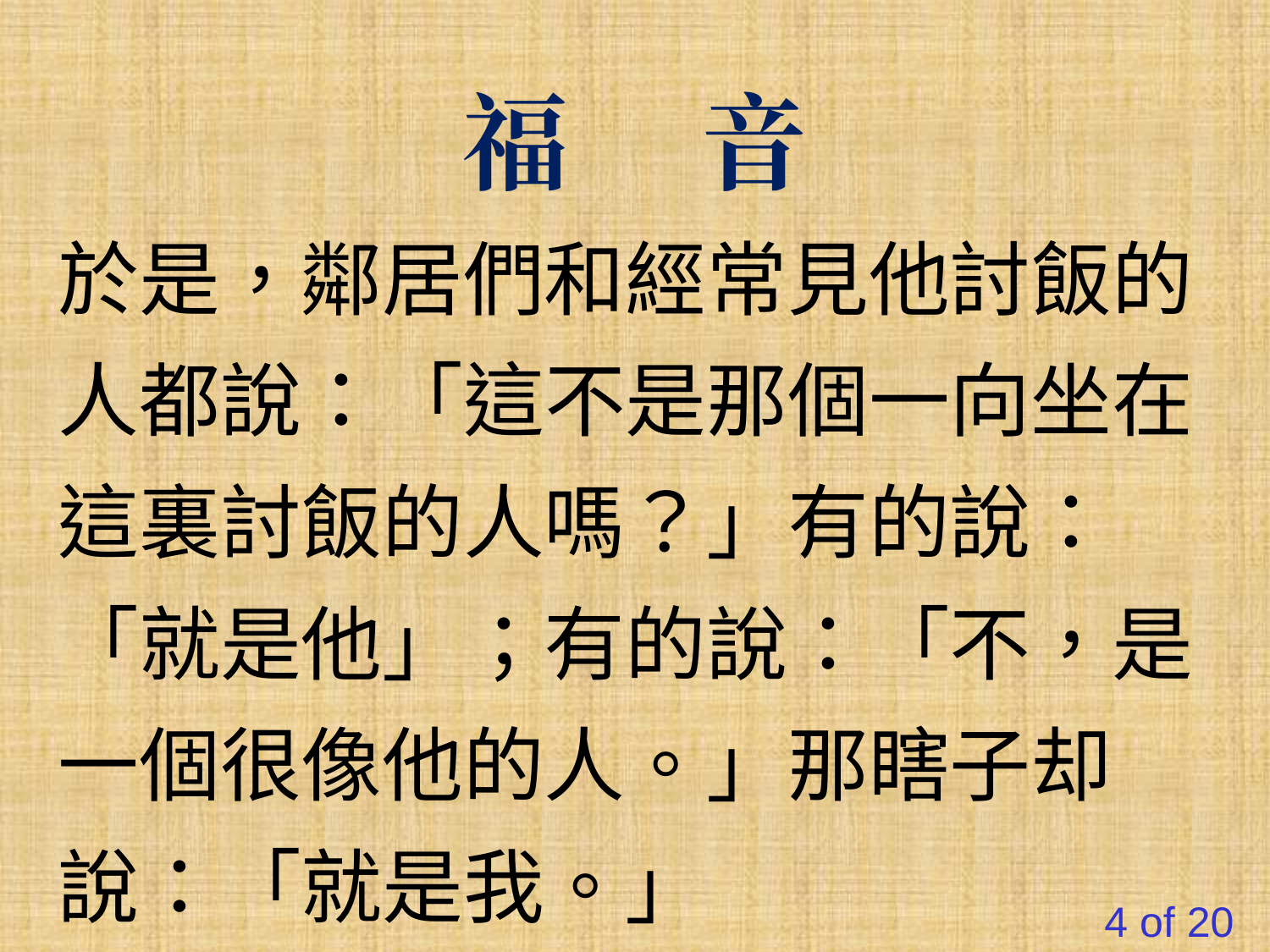

福     音
於是，鄰居們和經常見他討飯的人都說：「這不是那個一向坐在這裏討飯的人嗎？」有的說：「就是他」；有的說：「不，是一個很像他的人。」那瞎子却說：「就是我。」
4 of 20